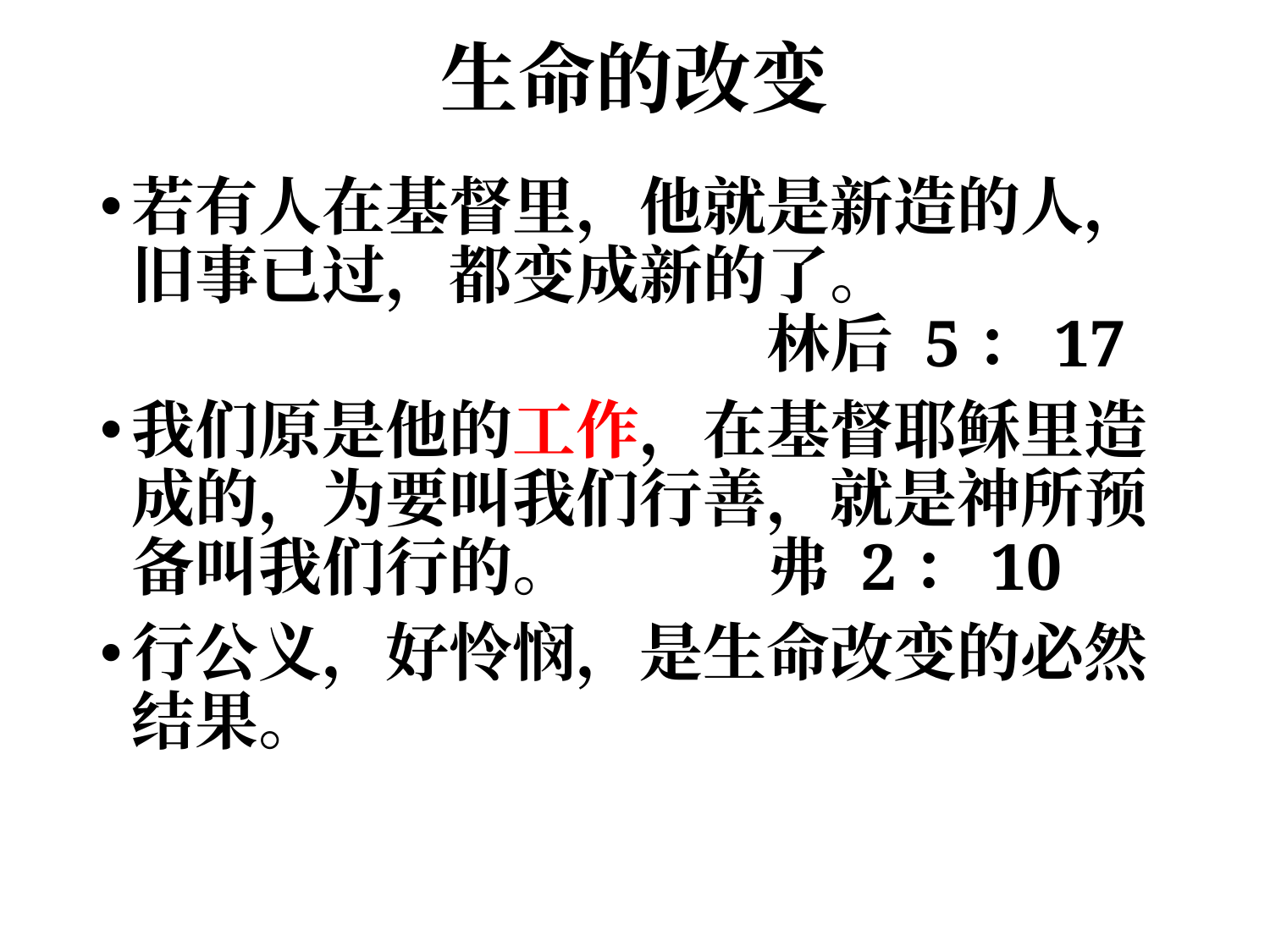

# 生命的改变
若有人在基督里，他就是新造的人，旧事已过，都变成新的了。							林后 5：17
我们原是他的工作，在基督耶稣里造成的，为要叫我们行善，就是神所预备叫我们行的。		弗 2：10
行公义，好怜悯，是生命改变的必然结果。